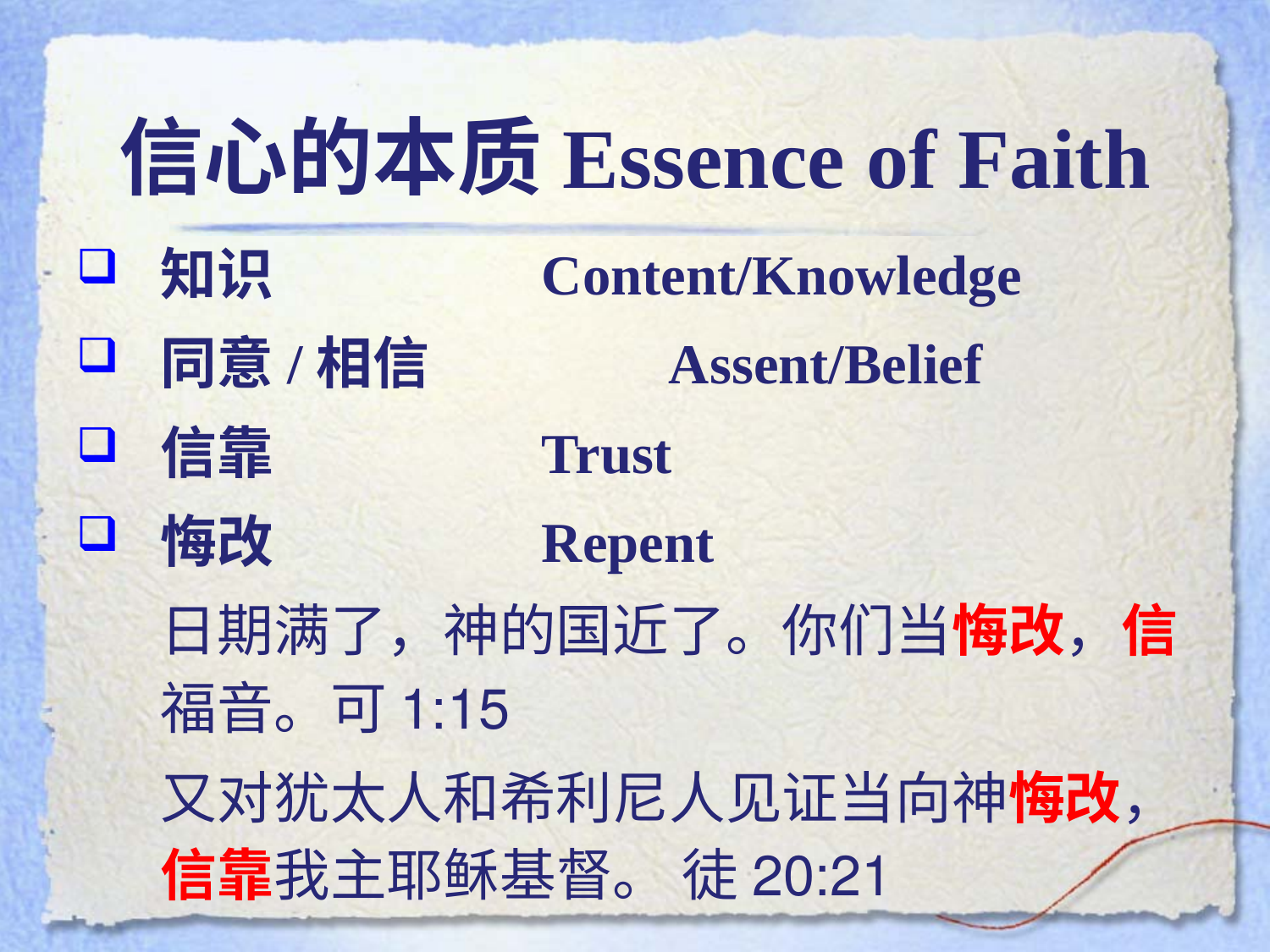

# 信心的本质Essence of Faith
知识			Content/Knowledge
同意/相信		Assent/Belief
信靠			Trust
悔改			Repent
	日期满了，神的国近了。你们当悔改，信福音。可1:15
	又对犹太人和希利尼人见证当向神悔改，信靠我主耶稣基督。 徒20:21